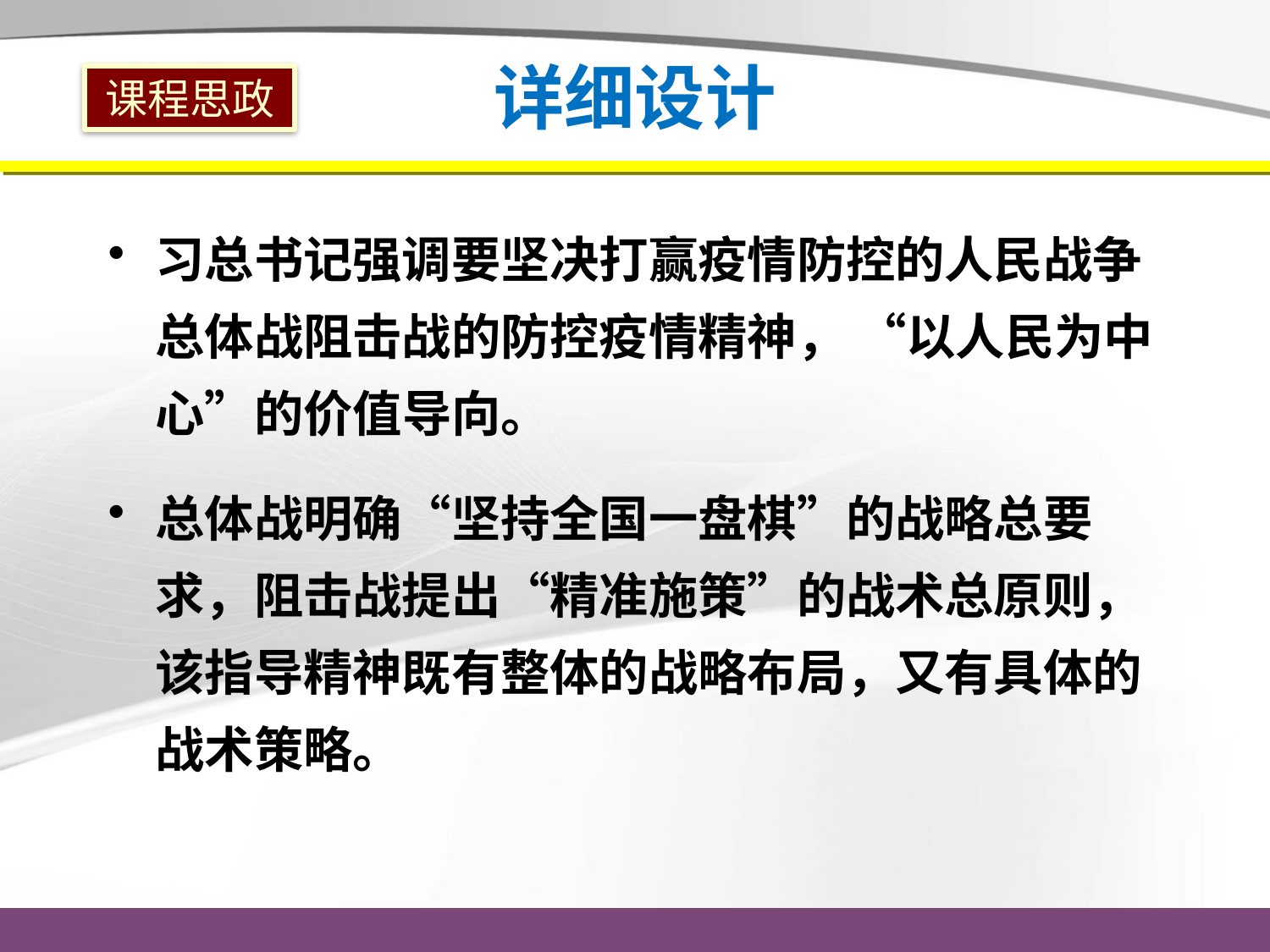

# 详细设计
课程思政
习总书记强调要坚决打赢疫情防控的人民战争总体战阻击战的防控疫情精神， “以人民为中心”的价值导向。
总体战明确“坚持全国一盘棋”的战略总要求，阻击战提出“精准施策”的战术总原则，该指导精神既有整体的战略布局，又有具体的战术策略。